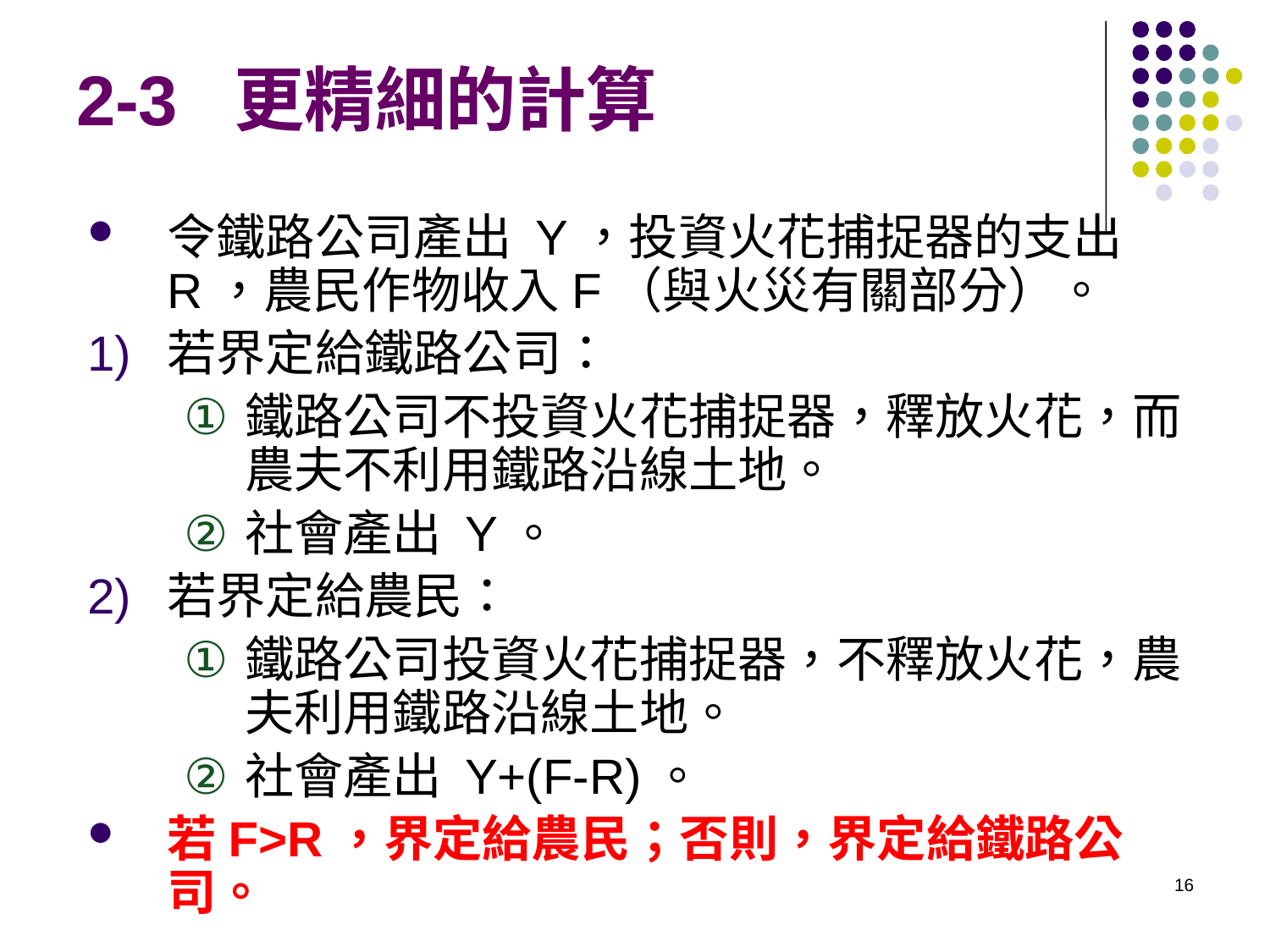

# 2-3  更精細的計算
令鐵路公司產出 Y，投資火花捕捉器的支出 R，農民作物收入F（與火災有關部分）。
若界定給鐵路公司：
鐵路公司不投資火花捕捉器，釋放火花，而農夫不利用鐵路沿線土地。
社會產出 Y。
若界定給農民：
鐵路公司投資火花捕捉器，不釋放火花，農夫利用鐵路沿線土地。
社會產出 Y+(F-R)。
若F>R，界定給農民；否則，界定給鐵路公司。
16